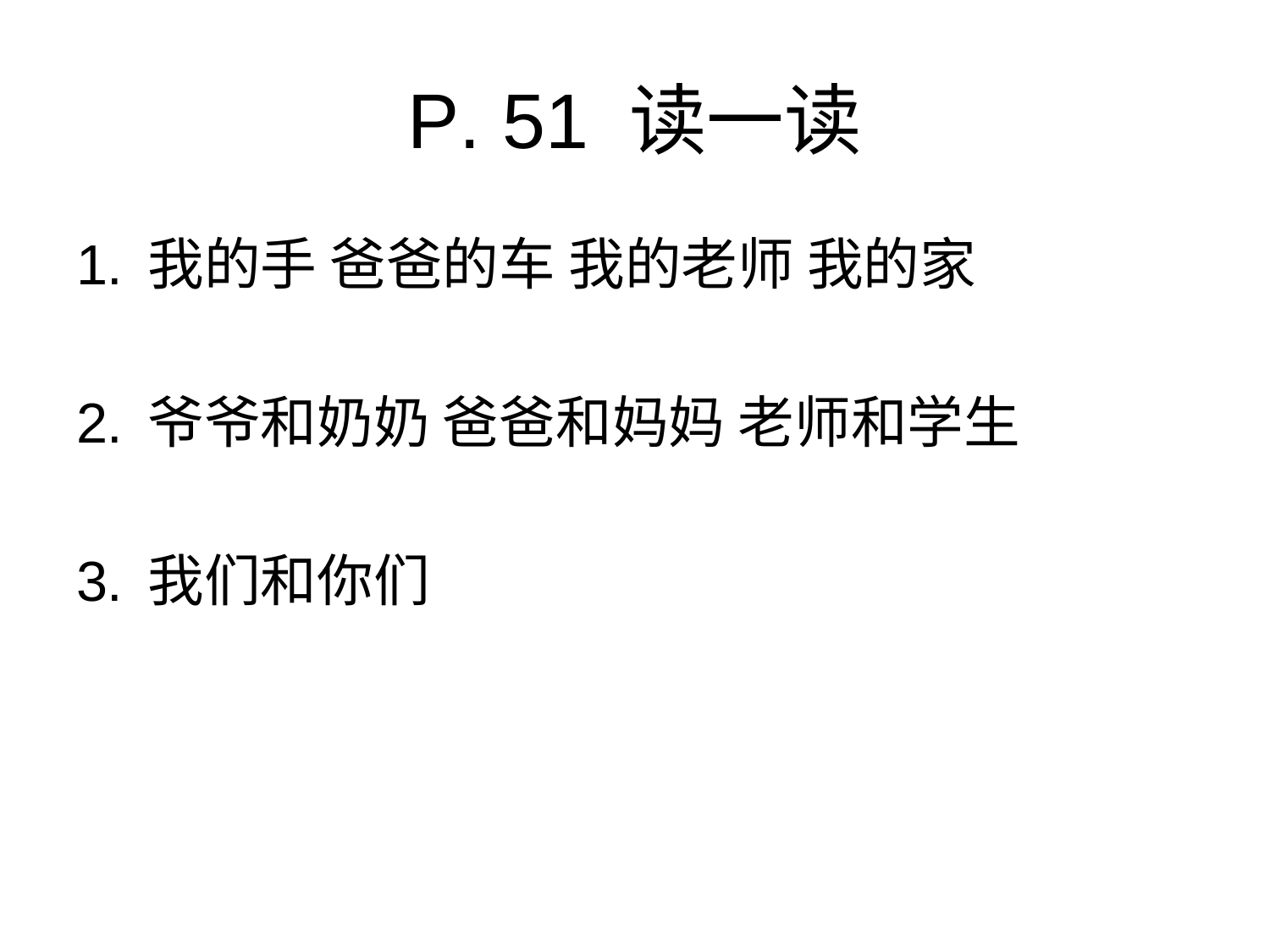

# P. 51 读一读
我的手 爸爸的车 我的老师 我的家

爷爷和奶奶 爸爸和妈妈 老师和学生

我们和你们